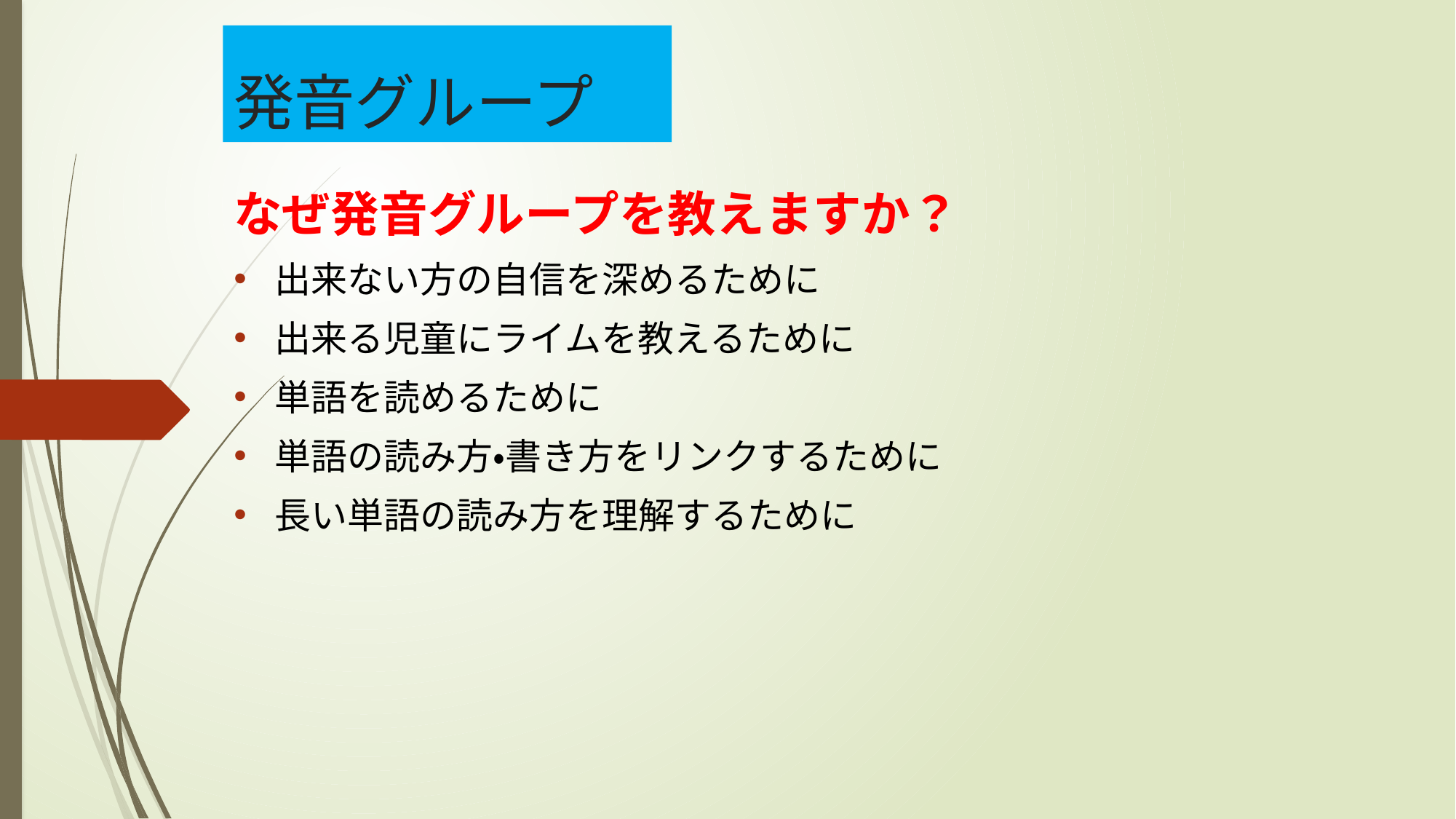

# 発音グループ
なぜ発音グループを教えますか？
出来ない方の自信を深めるために
出来る児童にライムを教えるために
単語を読めるために
単語の読み方・書き方をリンクするために
長い単語の読み方を理解するために